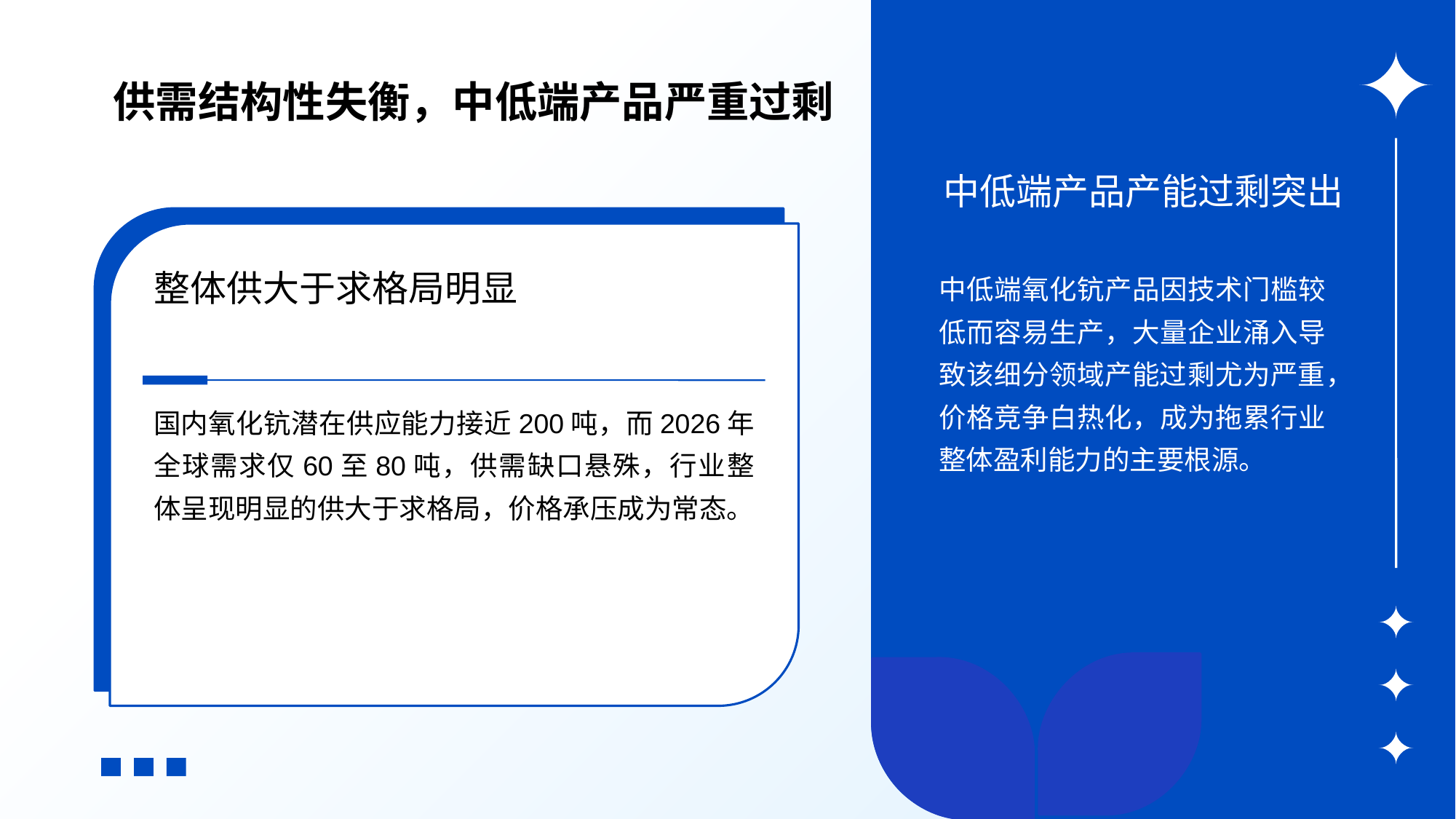

供需结构性失衡，中低端产品严重过剩

中低端产品产能过剩突出

中低端氧化钪产品因技术门槛较低而容易生产，大量企业涌入导致该细分领域产能过剩尤为严重，价格竞争白热化，成为拖累行业整体盈利能力的主要根源。
整体供大于求格局明显

国内氧化钪潜在供应能力接近200吨，而2026年全球需求仅60至80吨，供需缺口悬殊，行业整体呈现明显的供大于求格局，价格承压成为常态。